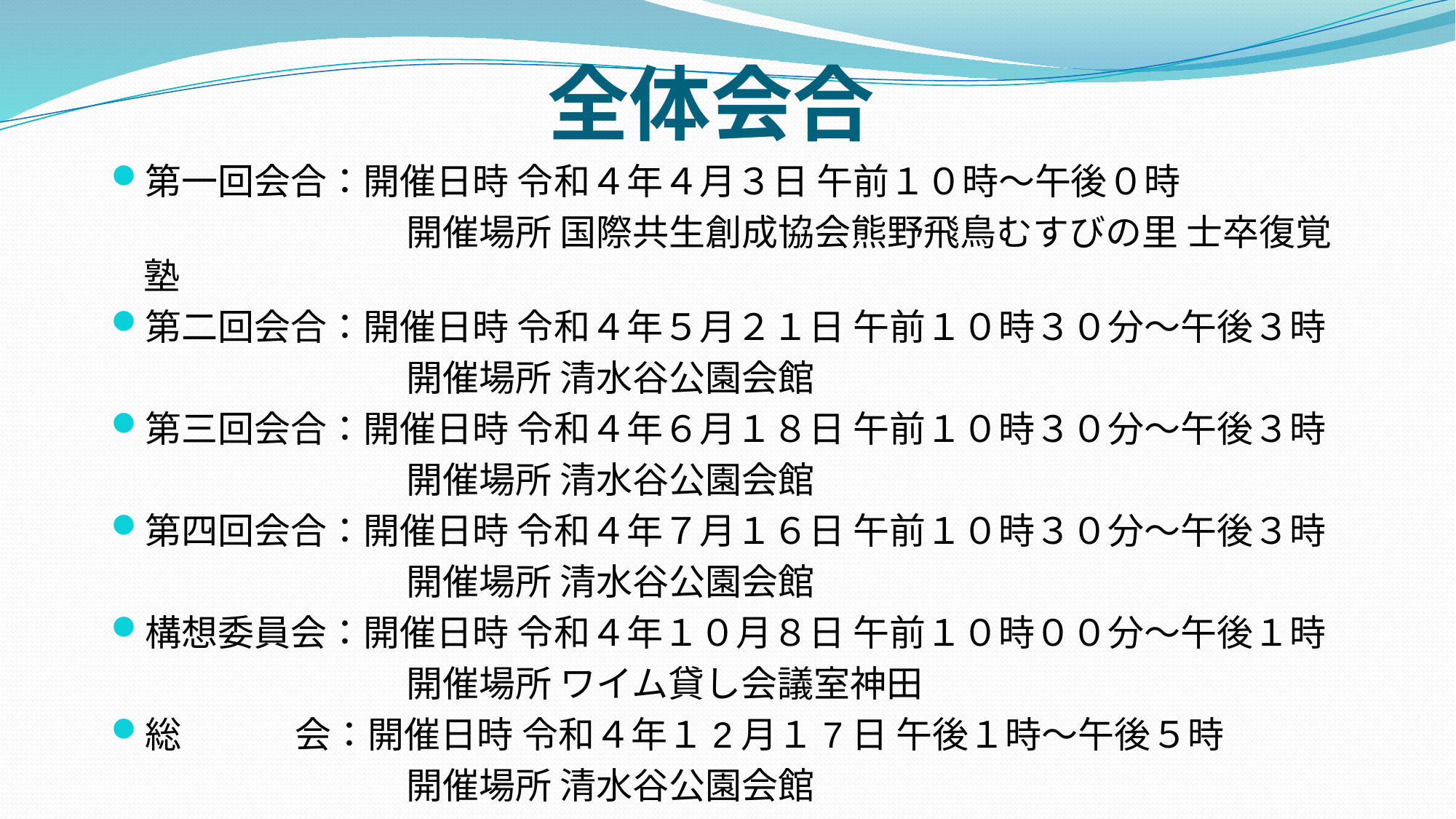

# 全体会合
第一回会合：開催日時 令和４年４月３日 午前１０時〜午後０時
　　　　　　     　開催場所 国際共生創成協会熊野飛鳥むすびの里 士卒復覚塾
第二回会合：開催日時 令和４年５月２１日 午前１０時３０分〜午後３時
　　　　　　     　開催場所 清水谷公園会館
第三回会合：開催日時 令和４年６月１８日 午前１０時３０分〜午後３時
　　　　　     　　開催場所 清水谷公園会館
第四回会合：開催日時 令和４年７月１６日 午前１０時３０分〜午後３時
　　　　　　     　開催場所 清水谷公園会館
構想委員会：開催日時 令和４年１０月８日 午前１０時００分〜午後１時
　　　　　　     　開催場所 ワイム貸し会議室神田
総　 　    会：開催日時 令和４年１2月１7日 午後１時〜午後５時
　　　　　    　 　開催場所 清水谷公園会館